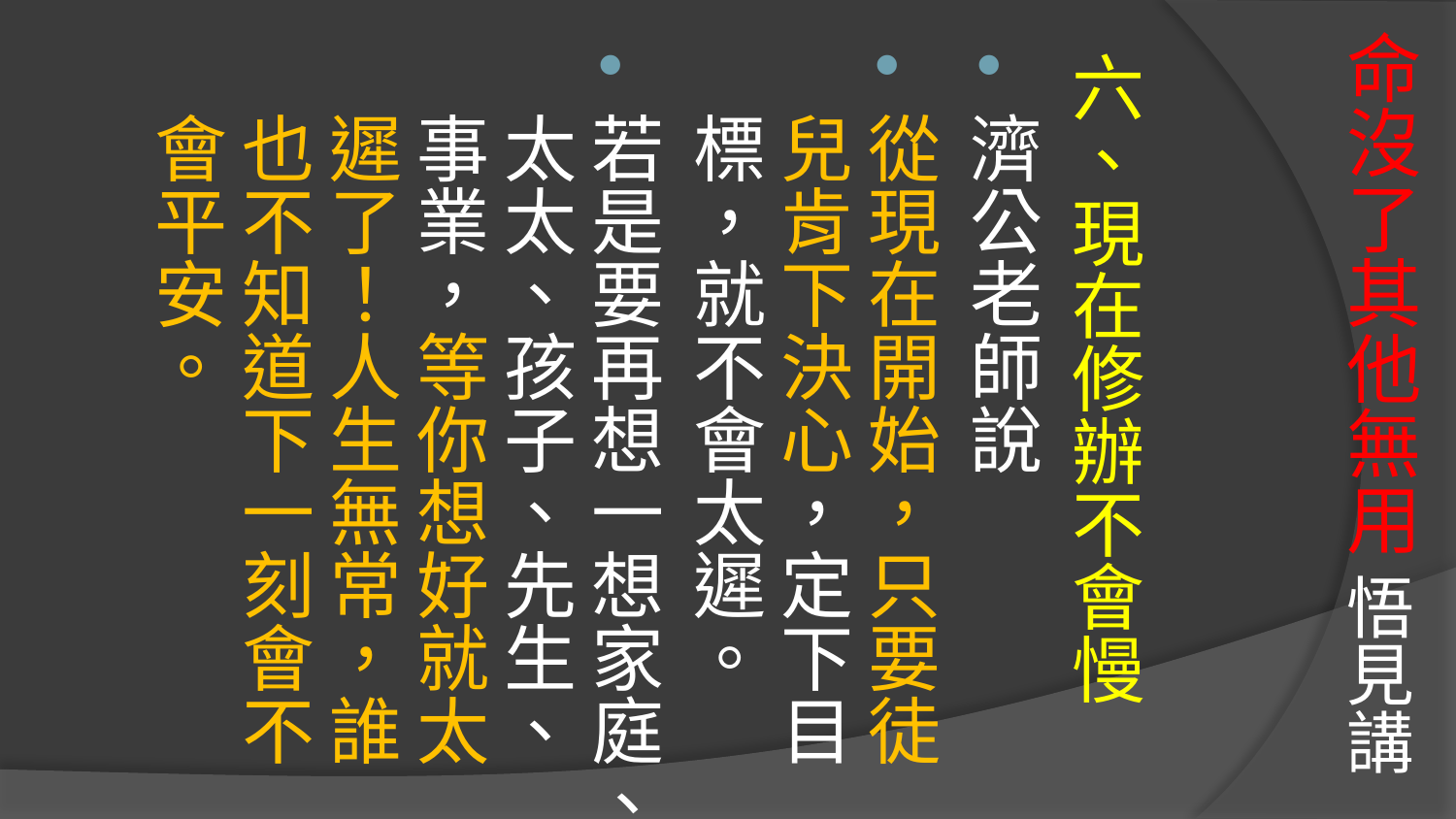

# 命沒了其他無用 悟見講
六、現在修辦不會慢
濟公老師說
從現在開始，只要徒兒肯下決心，定下目標，就不會太遲。
若是要再想一想家庭、太太、孩子、先生、事業，等你想好就太遲了！人生無常，誰也不知道下一刻會不會平安。